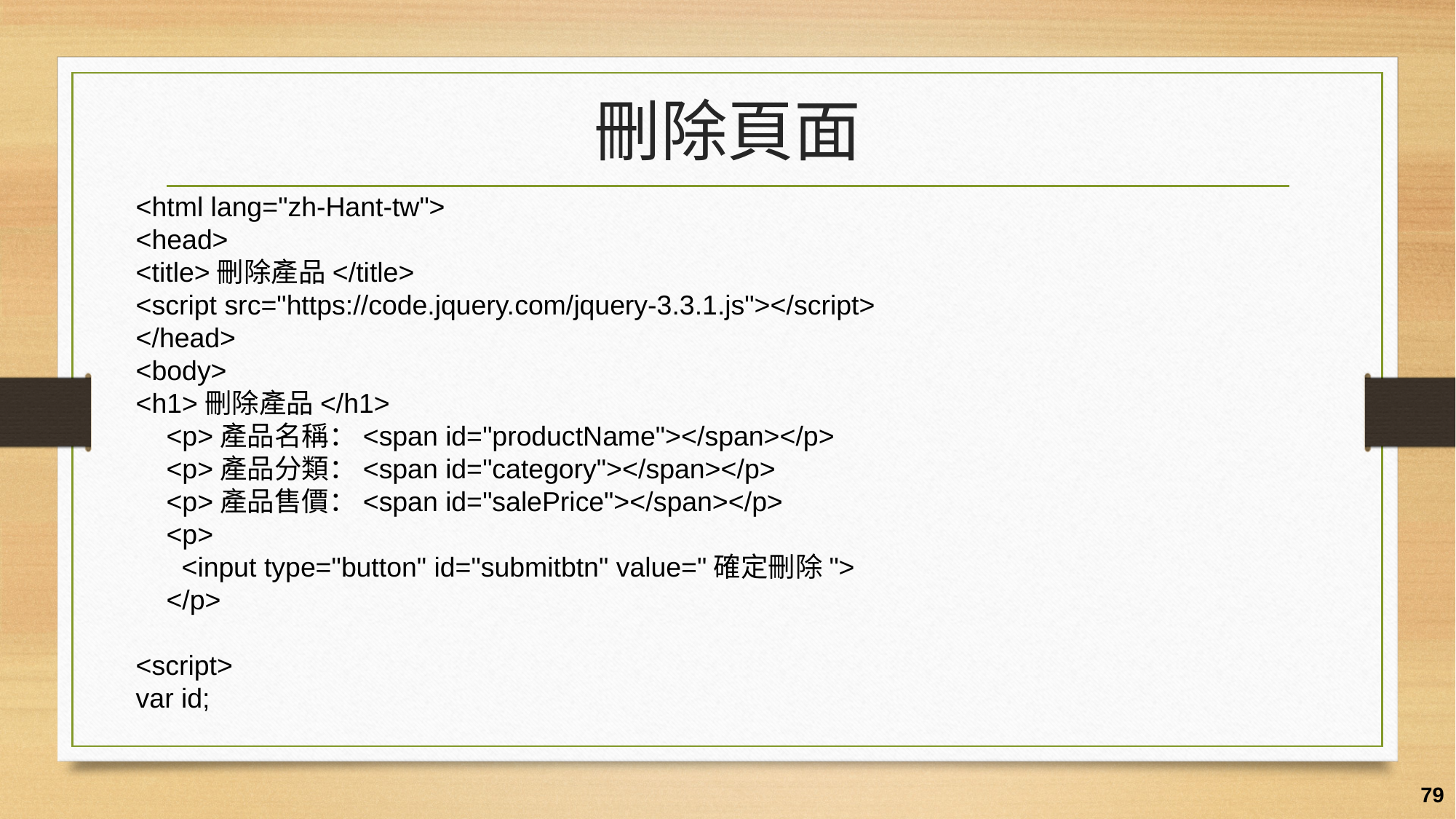

# 刪除頁面
<html lang="zh-Hant-tw">
<head>
<title>刪除產品</title>
<script src="https://code.jquery.com/jquery-3.3.1.js"></script>
</head>
<body>
<h1>刪除產品</h1>
    <p>產品名稱：<span id="productName"></span></p>
    <p>產品分類：<span id="category"></span></p>
    <p>產品售價：<span id="salePrice"></span></p>
    <p>
      <input type="button" id="submitbtn" value="確定刪除">
    </p>

<script>
var id;
79